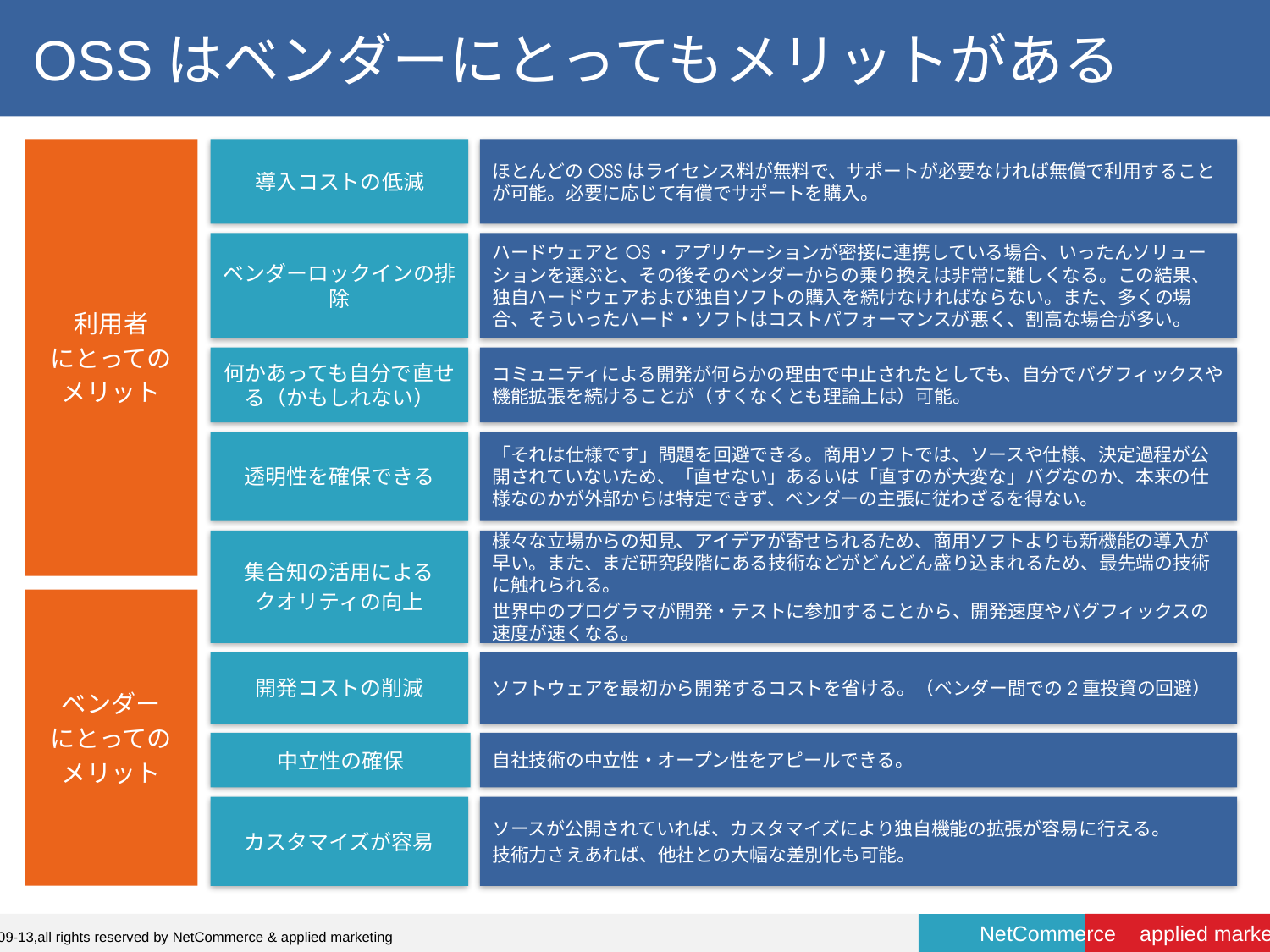

# OSSはベンダーにとってもメリットがある
導入コストの低減
ほとんどのOSSはライセンス料が無料で、サポートが必要なければ無償で利用することが可能。必要に応じて有償でサポートを購入。
利用者
にとっての
メリット
ベンダーロックインの排除
ハードウェアとOS・アプリケーションが密接に連携している場合、いったんソリューションを選ぶと、その後そのベンダーからの乗り換えは非常に難しくなる。この結果、独自ハードウェアおよび独自ソフトの購入を続けなければならない。また、多くの場合、そういったハード・ソフトはコストパフォーマンスが悪く、割高な場合が多い。
何かあっても自分で直せる（かもしれない）
コミュニティによる開発が何らかの理由で中止されたとしても、自分でバグフィックスや機能拡張を続けることが（すくなくとも理論上は）可能。
透明性を確保できる
「それは仕様です」問題を回避できる。商用ソフトでは、ソースや仕様、決定過程が公開されていないため、「直せない」あるいは「直すのが大変な」バグなのか、本来の仕様なのかが外部からは特定できず、ベンダーの主張に従わざるを得ない。
集合知の活用による
クオリティの向上
様々な立場からの知見、アイデアが寄せられるため、商用ソフトよりも新機能の導入が早い。また、まだ研究段階にある技術などがどんどん盛り込まれるため、最先端の技術に触れられる。
世界中のプログラマが開発・テストに参加することから、開発速度やバグフィックスの速度が速くなる。
ベンダー
にとっての
メリット
開発コストの削減
ソフトウェアを最初から開発するコストを省ける。（ベンダー間での2重投資の回避）
中立性の確保
自社技術の中立性・オープン性をアピールできる。
カスタマイズが容易
ソースが公開されていれば、カスタマイズにより独自機能の拡張が容易に行える。
技術力さえあれば、他社との大幅な差別化も可能。